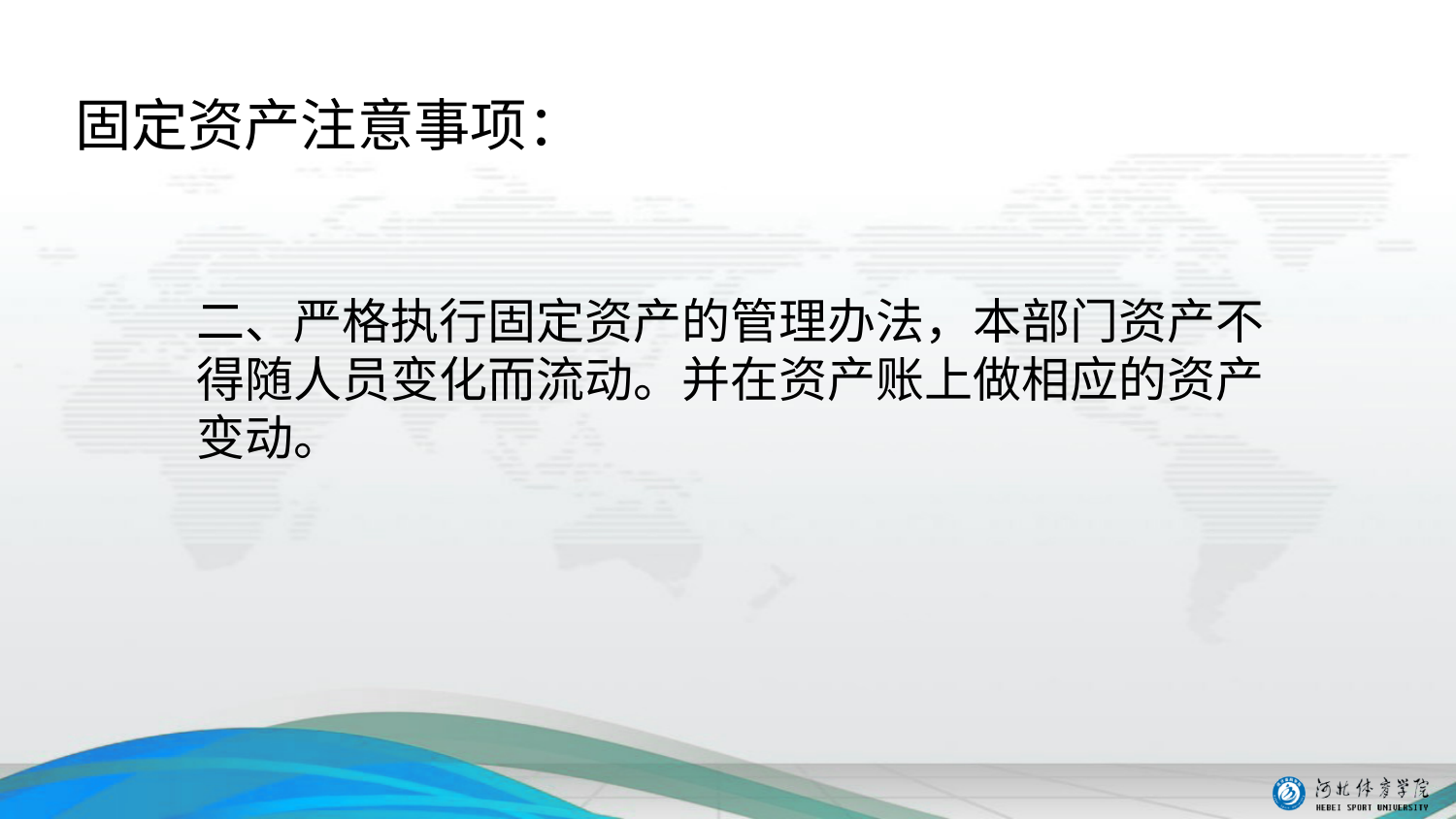

固定资产注意事项：

二、严格执行固定资产的管理办法，本部门资产不得随人员变化而流动。并在资产账上做相应的资产变动。